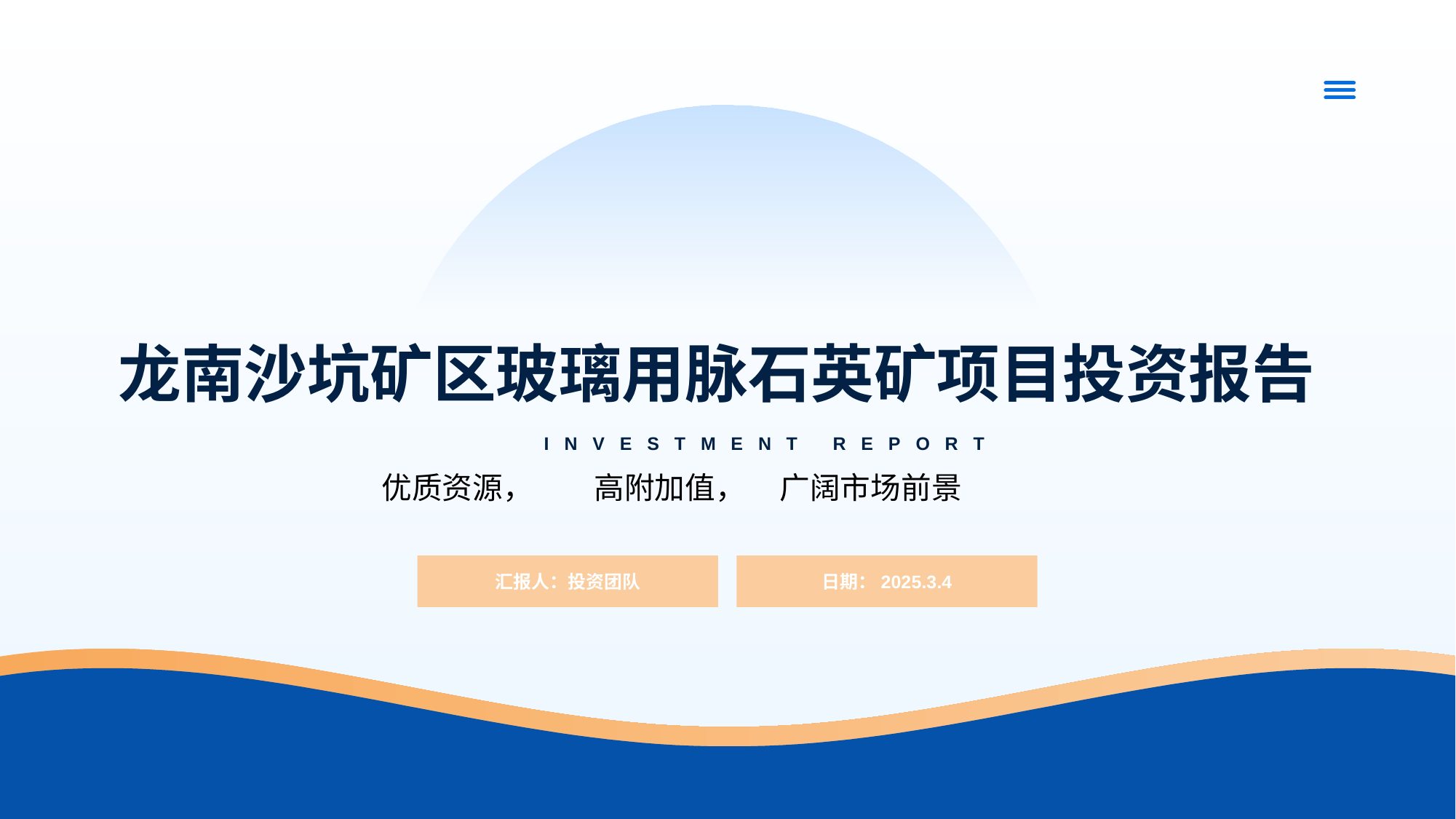

# 龙南沙坑矿区玻璃用脉石英矿项目投资报告
INVESTMENT REPORT
           优质资源，         高附加值，     广阔市场前景

汇报人：投资团队
日期：2025.3.4